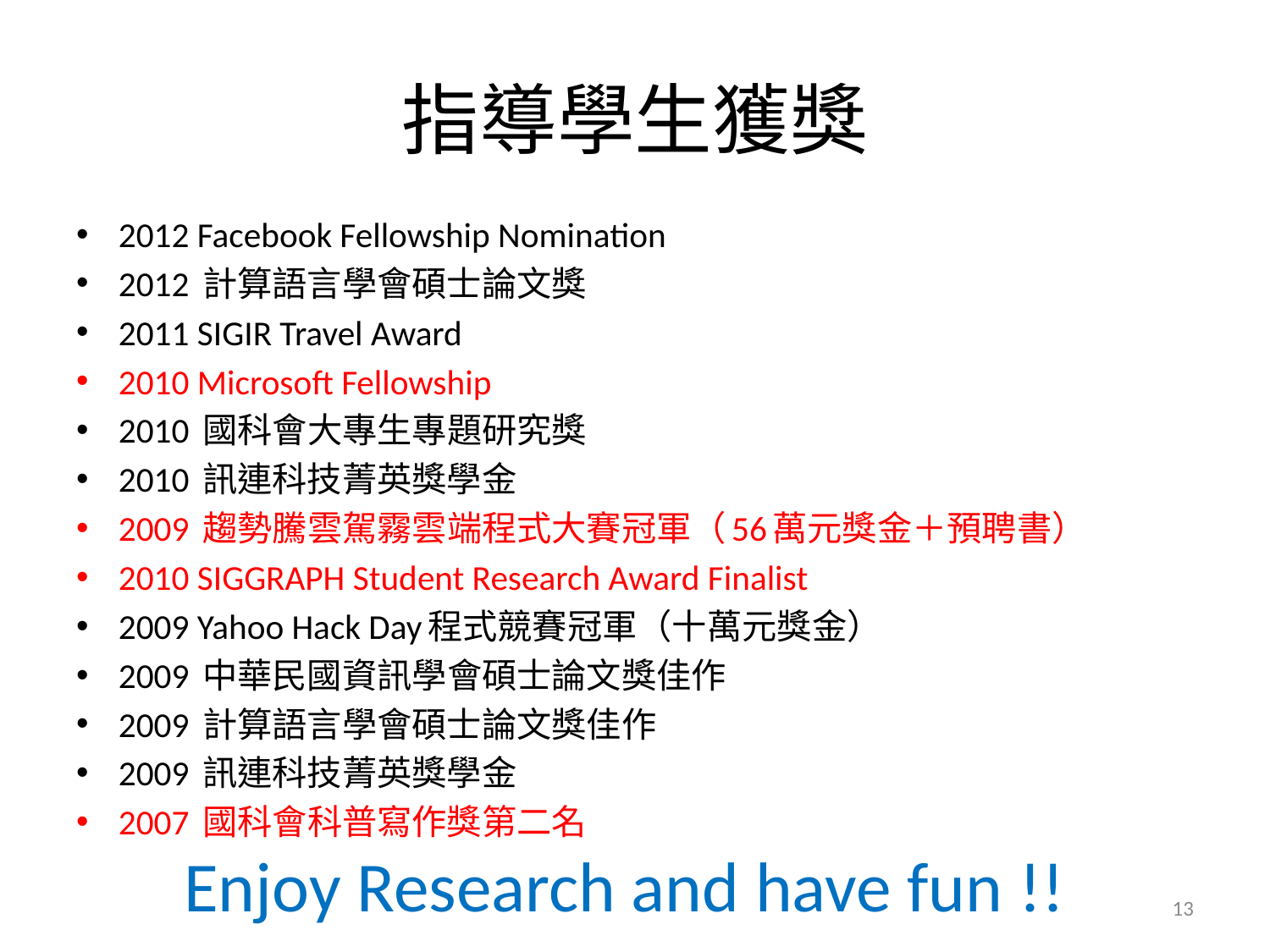

# 指導學生獲獎
2012 Facebook Fellowship Nomination
2012 計算語言學會碩士論文獎
2011 SIGIR Travel Award
2010 Microsoft Fellowship
2010 國科會大專生專題研究獎
2010 訊連科技菁英獎學金
2009 趨勢騰雲駕霧雲端程式大賽冠軍（56萬元獎金＋預聘書）
2010 SIGGRAPH Student Research Award Finalist
2009 Yahoo Hack Day程式競賽冠軍（十萬元獎金）
2009 中華民國資訊學會碩士論文獎佳作
2009 計算語言學會碩士論文獎佳作
2009 訊連科技菁英獎學金
2007 國科會科普寫作獎第二名

13
Enjoy Research and have fun !!